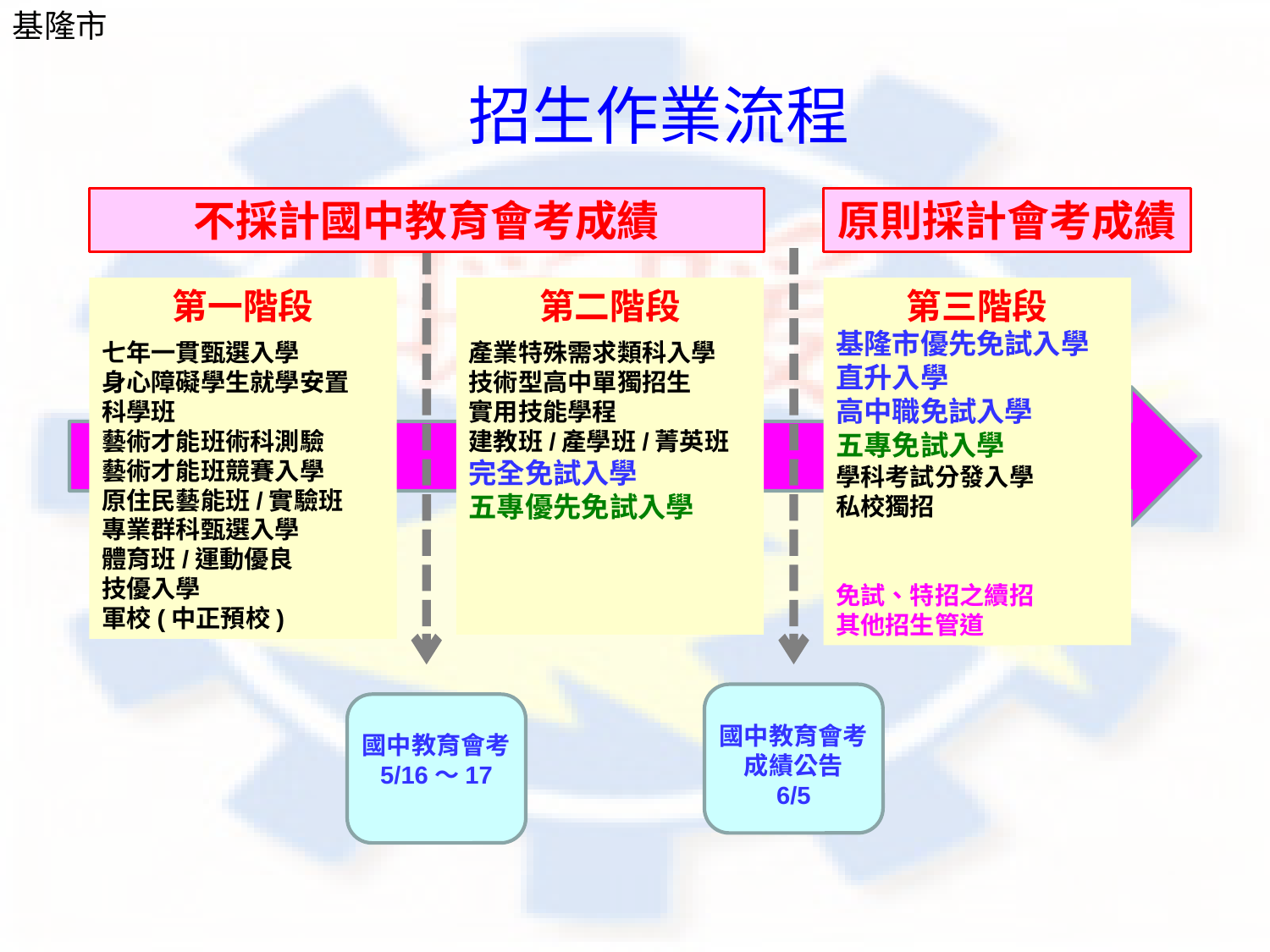

基隆市
招生作業流程
不採計國中教育會考成績
原則採計會考成績
第一階段
七年一貫甄選入學
身心障礙學生就學安置
科學班
藝術才能班術科測驗
藝術才能班競賽入學
原住民藝能班/實驗班
專業群科甄選入學
體育班/運動優良
技優入學
軍校(中正預校)
第二階段
產業特殊需求類科入學
技術型高中單獨招生
實用技能學程
建教班/產學班/菁英班
完全免試入學
五專優先免試入學

第三階段
基隆市優先免試入學
直升入學
高中職免試入學
五專免試入學
學科考試分發入學
私校獨招

免試、特招之續招
其他招生管道

國中教育會考成績公告
6/5

國中教育會考
5/16～17